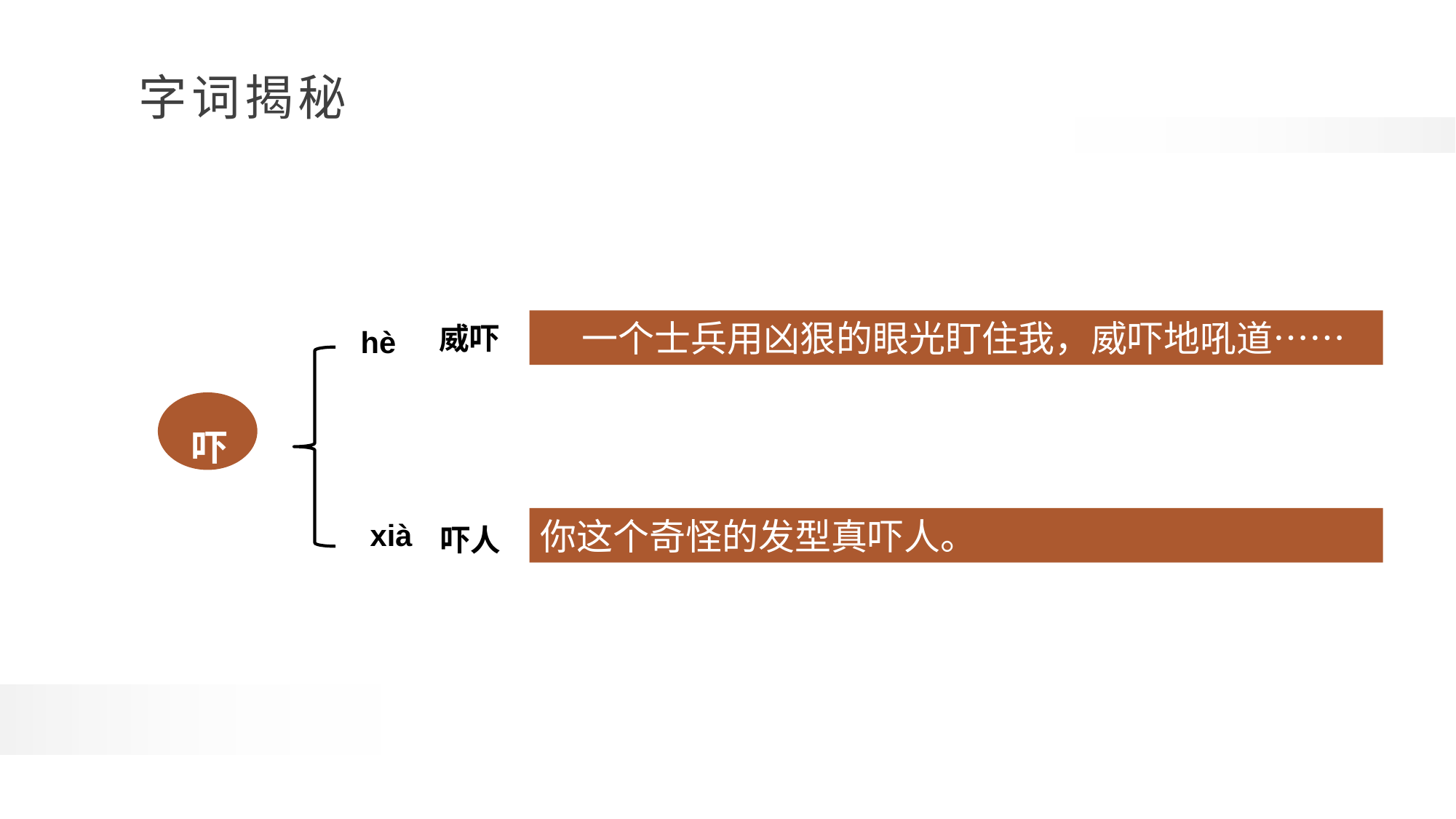

一个士兵用凶狠的眼光盯住我，威吓地吼道……
威吓
hè

吓
你这个奇怪的发型真吓人。
xià
吓人